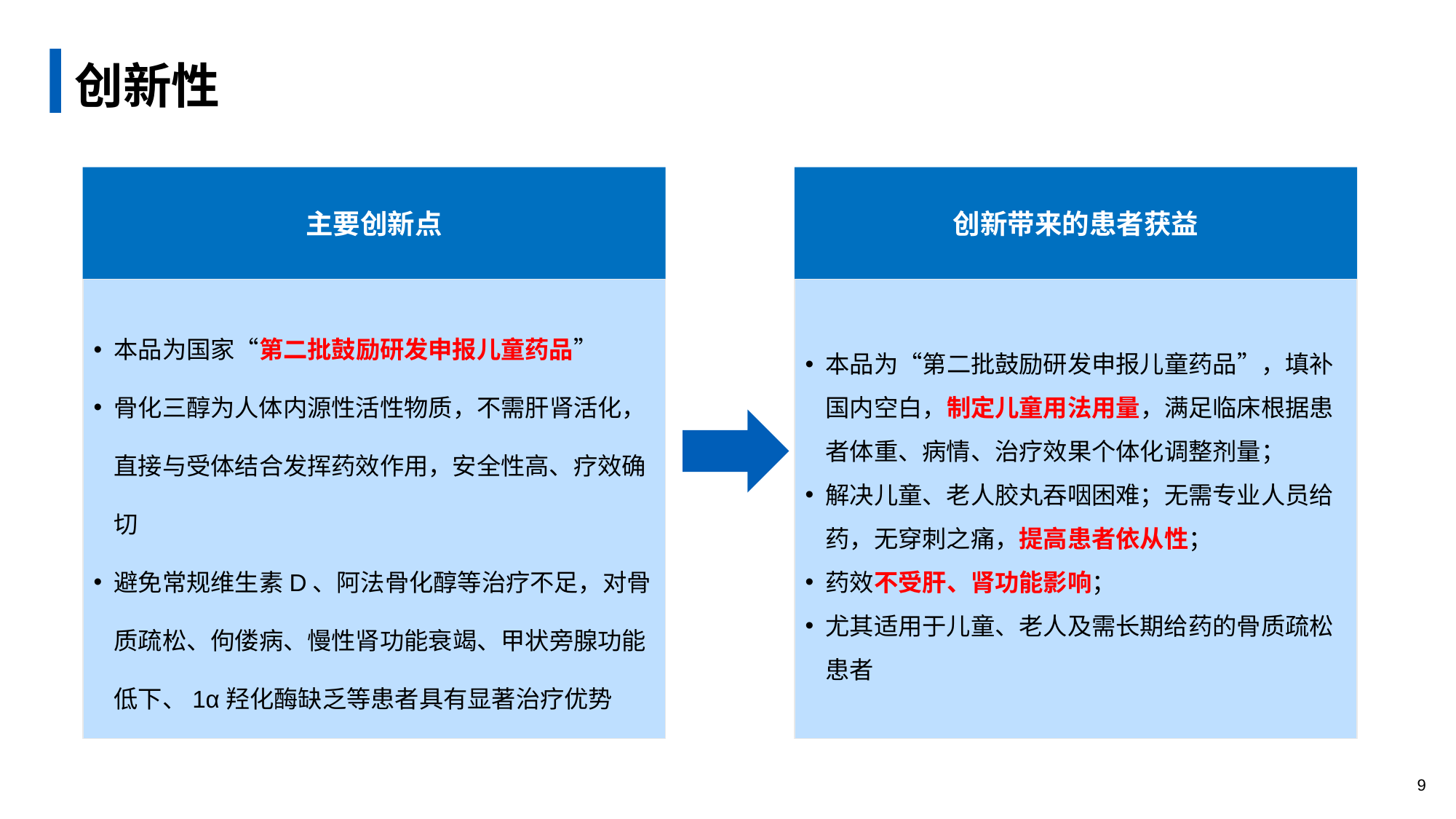

# 创新性
主要创新点
创新带来的患者获益
本品为国家“第二批鼓励研发申报儿童药品”
骨化三醇为人体内源性活性物质，不需肝肾活化，直接与受体结合发挥药效作用，安全性高、疗效确切
避免常规维生素D、阿法骨化醇等治疗不足，对骨质疏松、佝偻病、慢性肾功能衰竭、甲状旁腺功能低下、1α羟化酶缺乏等患者具有显著治疗优势
本品为“第二批鼓励研发申报儿童药品”，填补国内空白，制定儿童用法用量，满足临床根据患者体重、病情、治疗效果个体化调整剂量；
解决儿童、老人胶丸吞咽困难；无需专业人员给药，无穿刺之痛，提高患者依从性；
药效不受肝、肾功能影响；
尤其适用于儿童、老人及需长期给药的骨质疏松患者